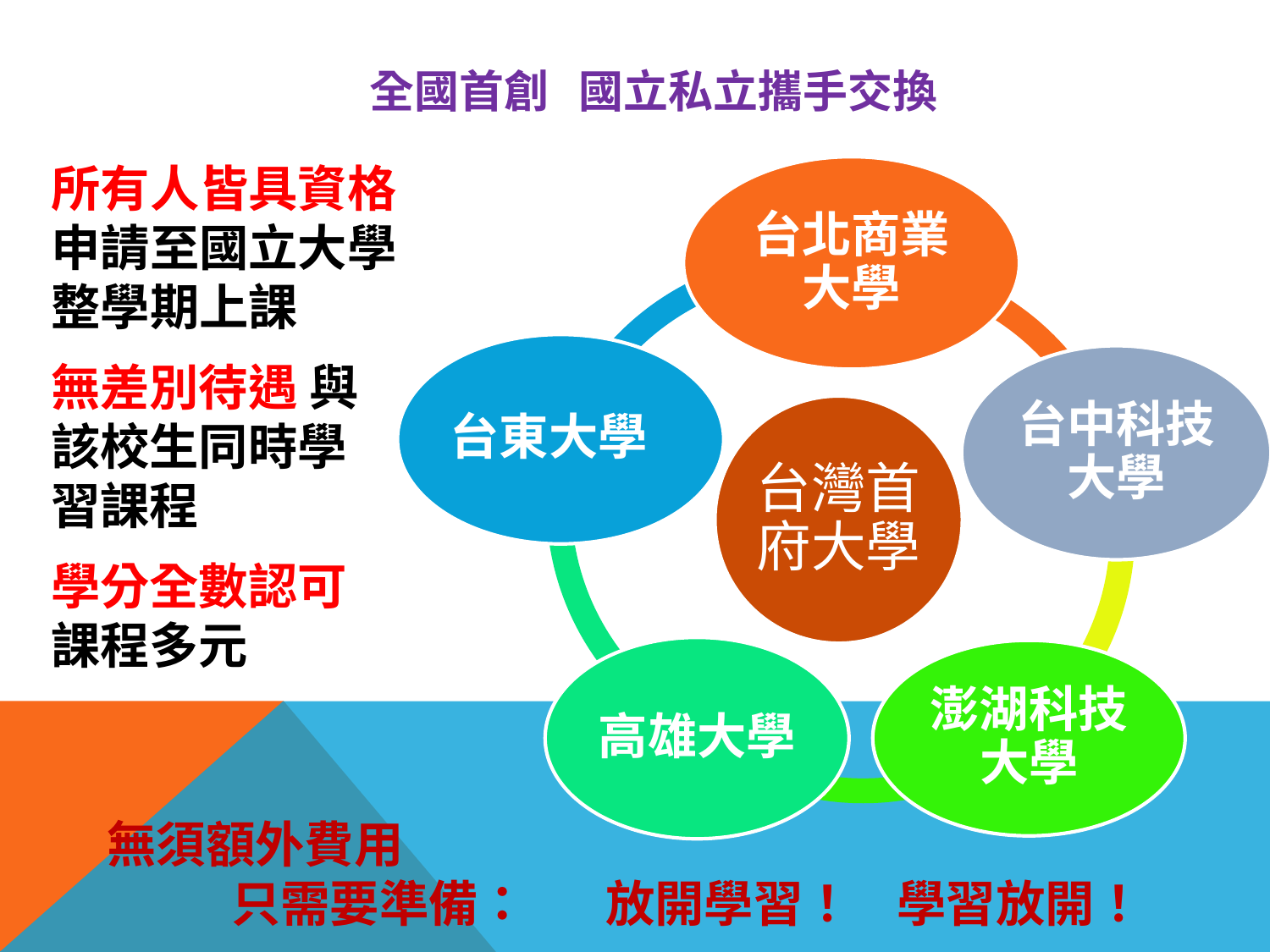

# 全國首創   國立私立攜手交換
所有人皆具資格申請至國立大學整學期上課
台灣首府大學
台北商業大學
台中科技大學
澎湖科技大學
高雄大學
台東大學
無差別待遇 與該校生同時學習課程
學分全數認可 課程多元
無須額外費用
          只需要準備：       放開學習！    學習放開！